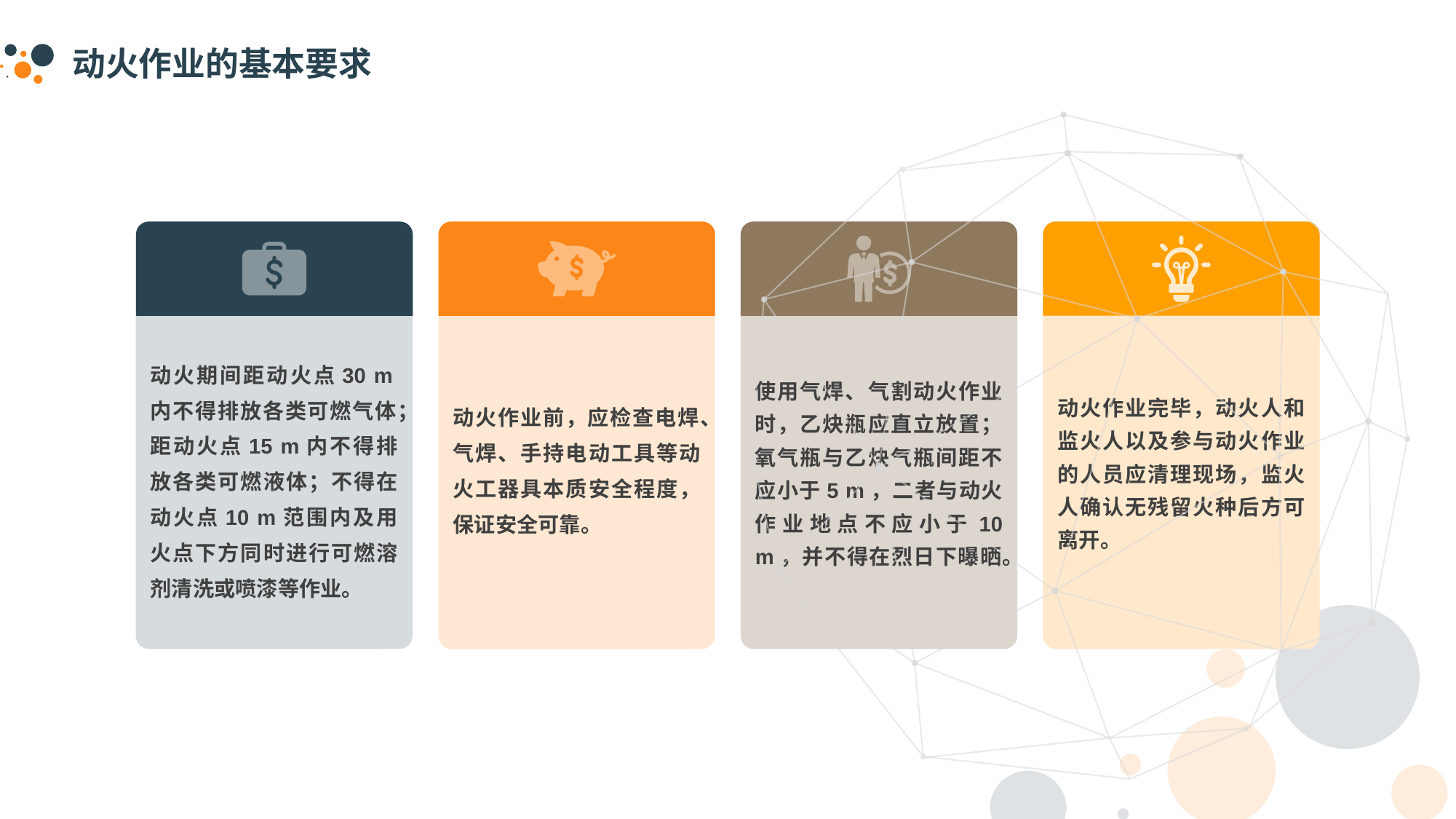

动火作业的基本要求

动火作业完毕，动火人和监火人以及参与动火作业的人员应清理现场，监火人确认无残留火种后方可离开。

动火期间距动火点30 m内不得排放各类可燃气体；距动火点15 m内不得排放各类可燃液体；不得在动火点10 m范围内及用火点下方同时进行可燃溶剂清洗或喷漆等作业。

动火作业前，应检查电焊、气焊、手持电动工具等动火工器具本质安全程度，保证安全可靠。

使用气焊、气割动火作业时，乙炔瓶应直立放置；氧气瓶与乙炔气瓶间距不应小于5 m，二者与动火作业地点不应小于10 m，并不得在烈日下曝晒。